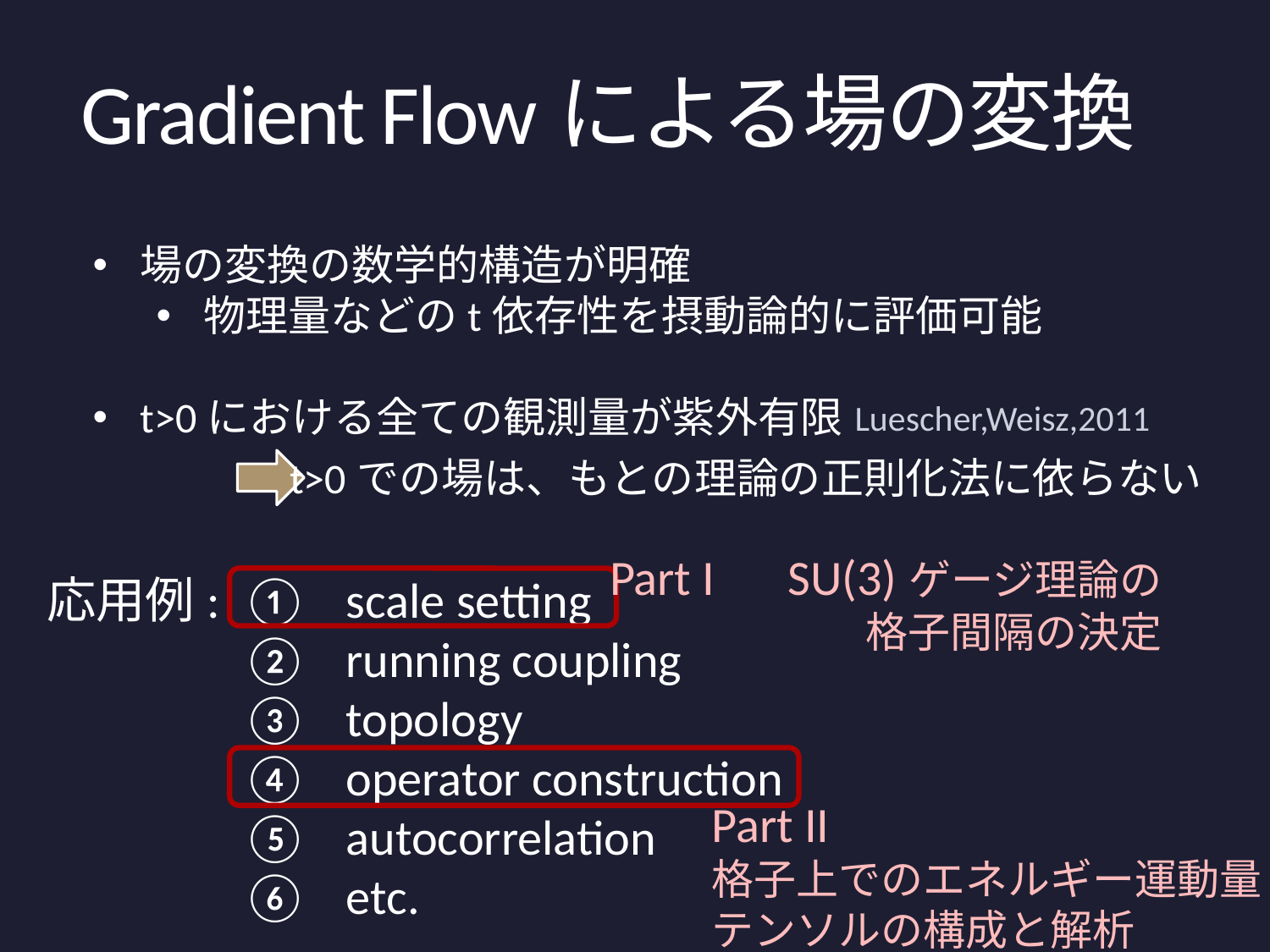

# Gradient Flowによる場の変換
場の変換の数学的構造が明確
物理量などのt依存性を摂動論的に評価可能

t>0における全ての観測量が紫外有限
Luescher,Weisz,2011
t>0での場は、もとの理論の正則化法に依らない

Part I　SU(3)ゲージ理論の
格子間隔の決定
応用例:
scale setting
running coupling
topology
operator construction
autocorrelation
etc.

Part II
格子上でのエネルギー運動量
テンソルの構成と解析